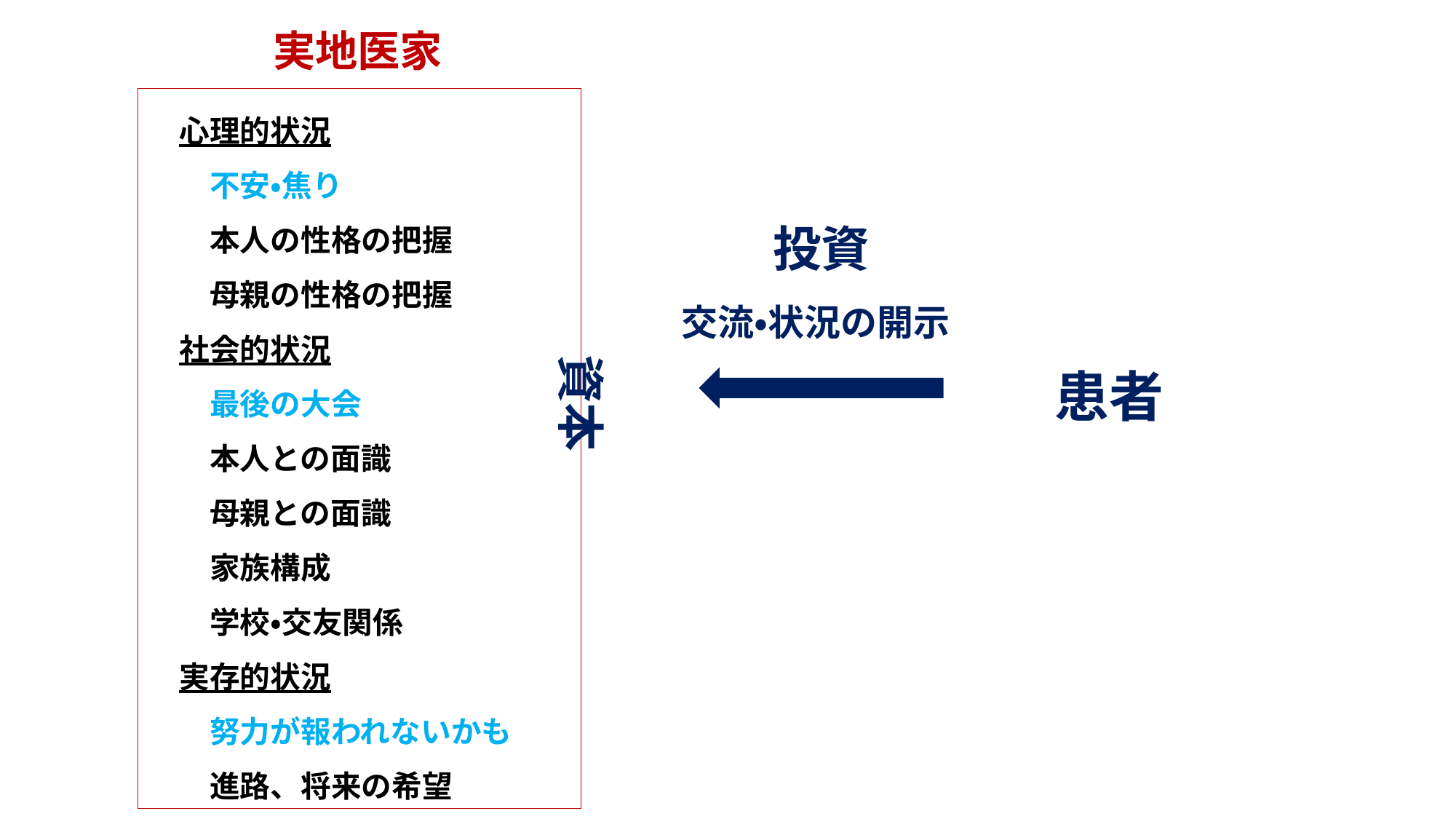

実地医家
　心理的状況
　　不安・焦り
　　本人の性格の把握
　　母親の性格の把握
　社会的状況
　　最後の大会
　　本人との面識
　　母親との面識
　　家族構成
　　学校・交友関係
　実存的状況
　　努力が報われないかも
　　進路、将来の希望
投資

交流・状況の開示
資本
患者